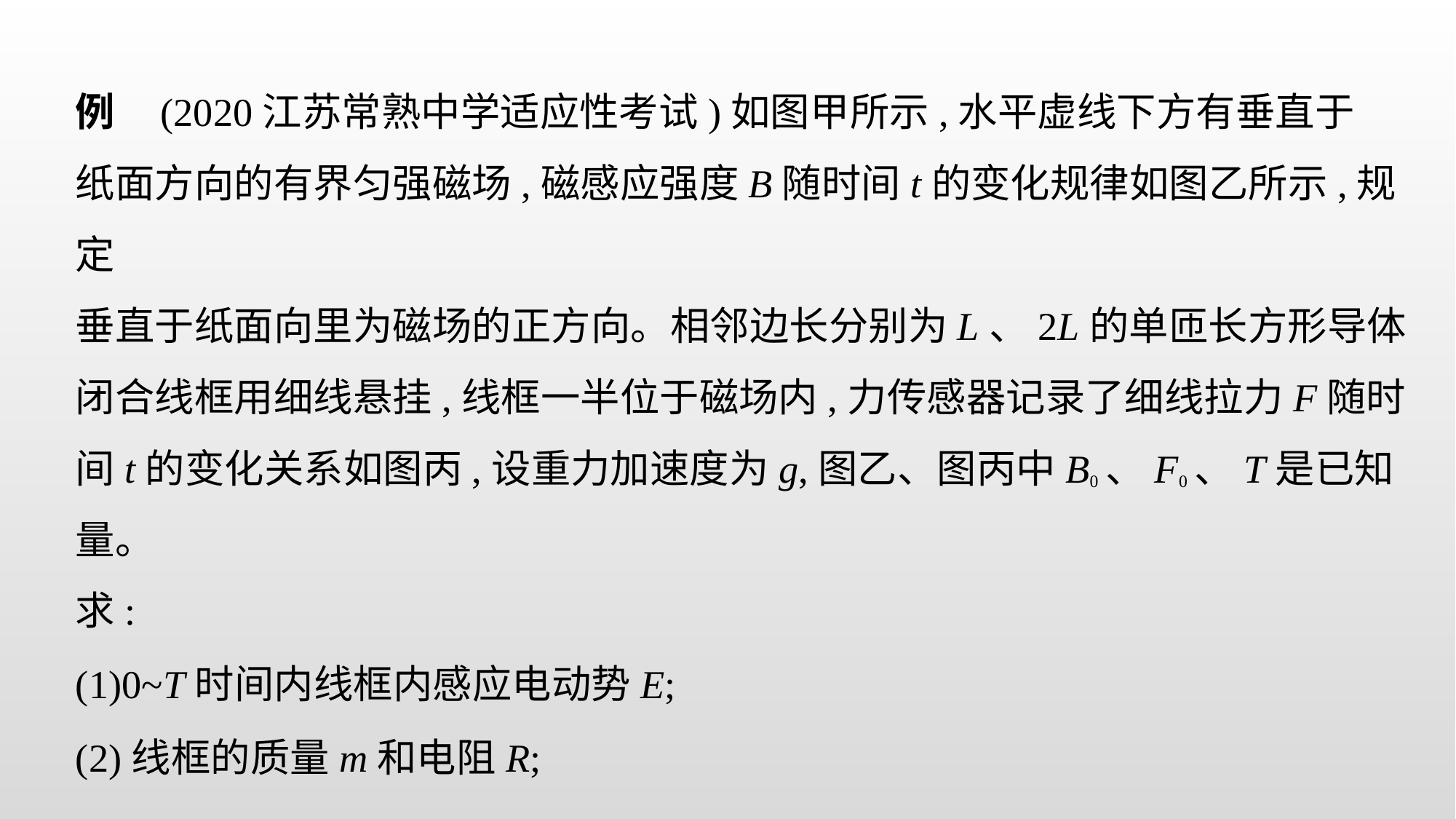

例    (2020江苏常熟中学适应性考试)如图甲所示,水平虚线下方有垂直于
纸面方向的有界匀强磁场,磁感应强度B随时间t的变化规律如图乙所示,规定
垂直于纸面向里为磁场的正方向。相邻边长分别为L、2L的单匝长方形导体
闭合线框用细线悬挂,线框一半位于磁场内,力传感器记录了细线拉力F随时
间t的变化关系如图丙,设重力加速度为g,图乙、图丙中B0、F0、T是已知量。
求:
(1)0~T时间内线框内感应电动势E;
(2)线框的质量m和电阻R;